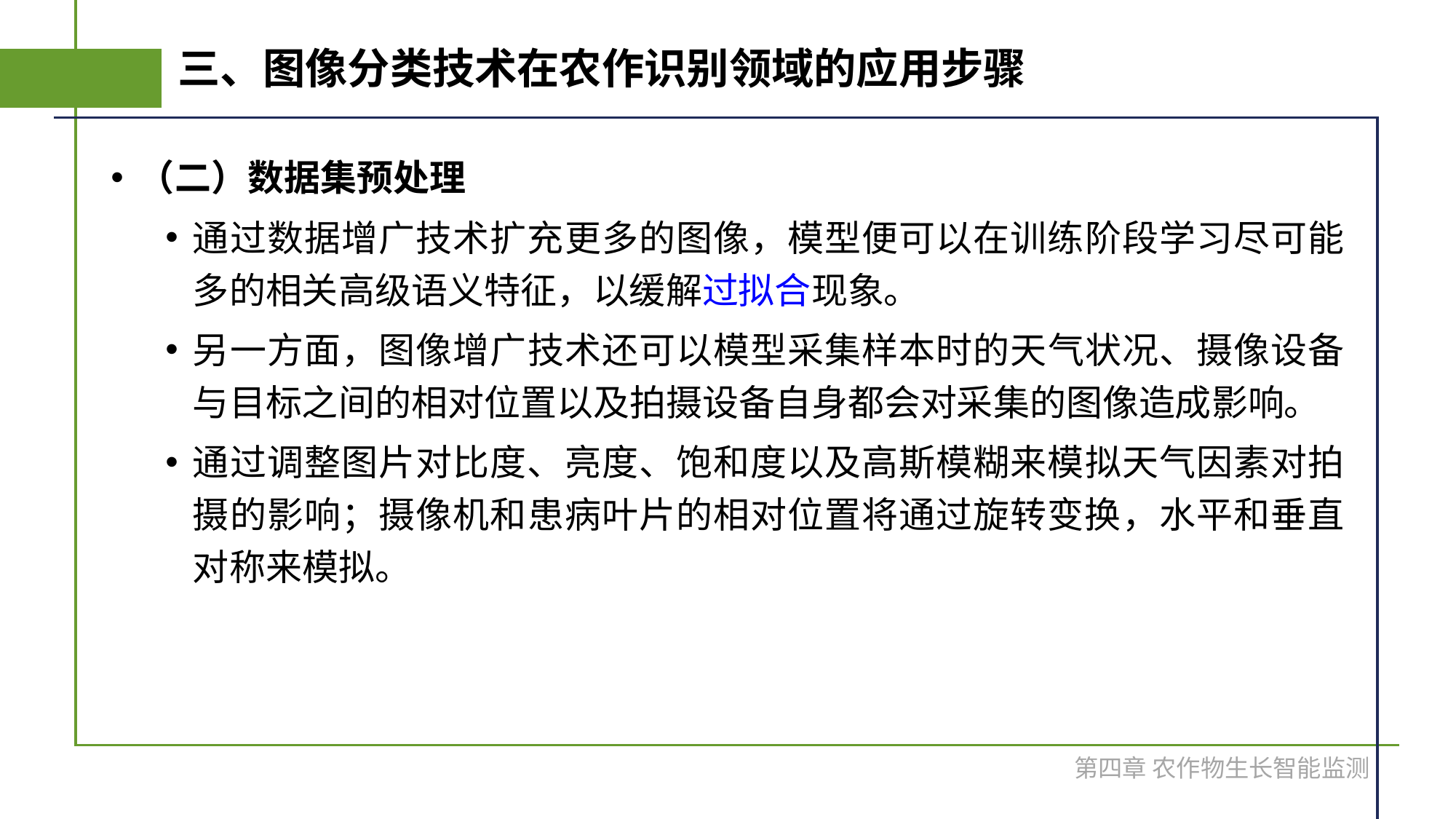

# 三、图像分类技术在农作识别领域的应用步骤
（二）数据集预处理
通过数据增广技术扩充更多的图像，模型便可以在训练阶段学习尽可能多的相关高级语义特征，以缓解过拟合现象。
另一方面，图像增广技术还可以模型采集样本时的天气状况、摄像设备与目标之间的相对位置以及拍摄设备自身都会对采集的图像造成影响。
通过调整图片对比度、亮度、饱和度以及高斯模糊来模拟天气因素对拍摄的影响；摄像机和患病叶片的相对位置将通过旋转变换，水平和垂直对称来模拟。
第四章 农作物生长智能监测